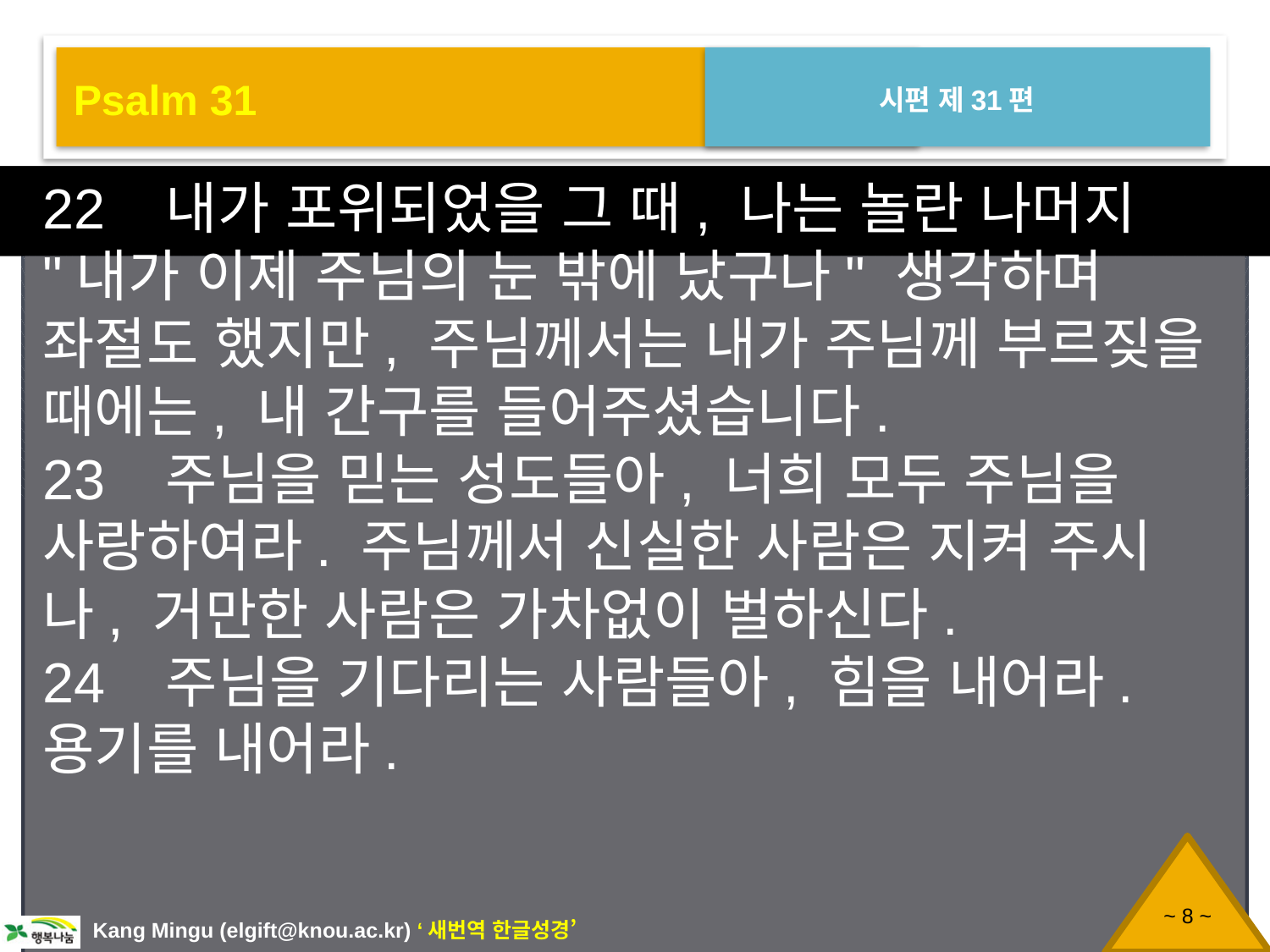

Psalm 31
시편 제31편
22   내가 포위되었을 그 때, 나는 놀란 나머지 "내가 이제 주님의 눈 밖에 났구나" 생각하며 좌절도 했지만, 주님께서는 내가 주님께 부르짖을 때에는, 내 간구를 들어주셨습니다.
23   주님을 믿는 성도들아, 너희 모두 주님을 사랑하여라. 주님께서 신실한 사람은 지켜 주시나, 거만한 사람은 가차없이 벌하신다.
24   주님을 기다리는 사람들아, 힘을 내어라. 용기를 내어라.